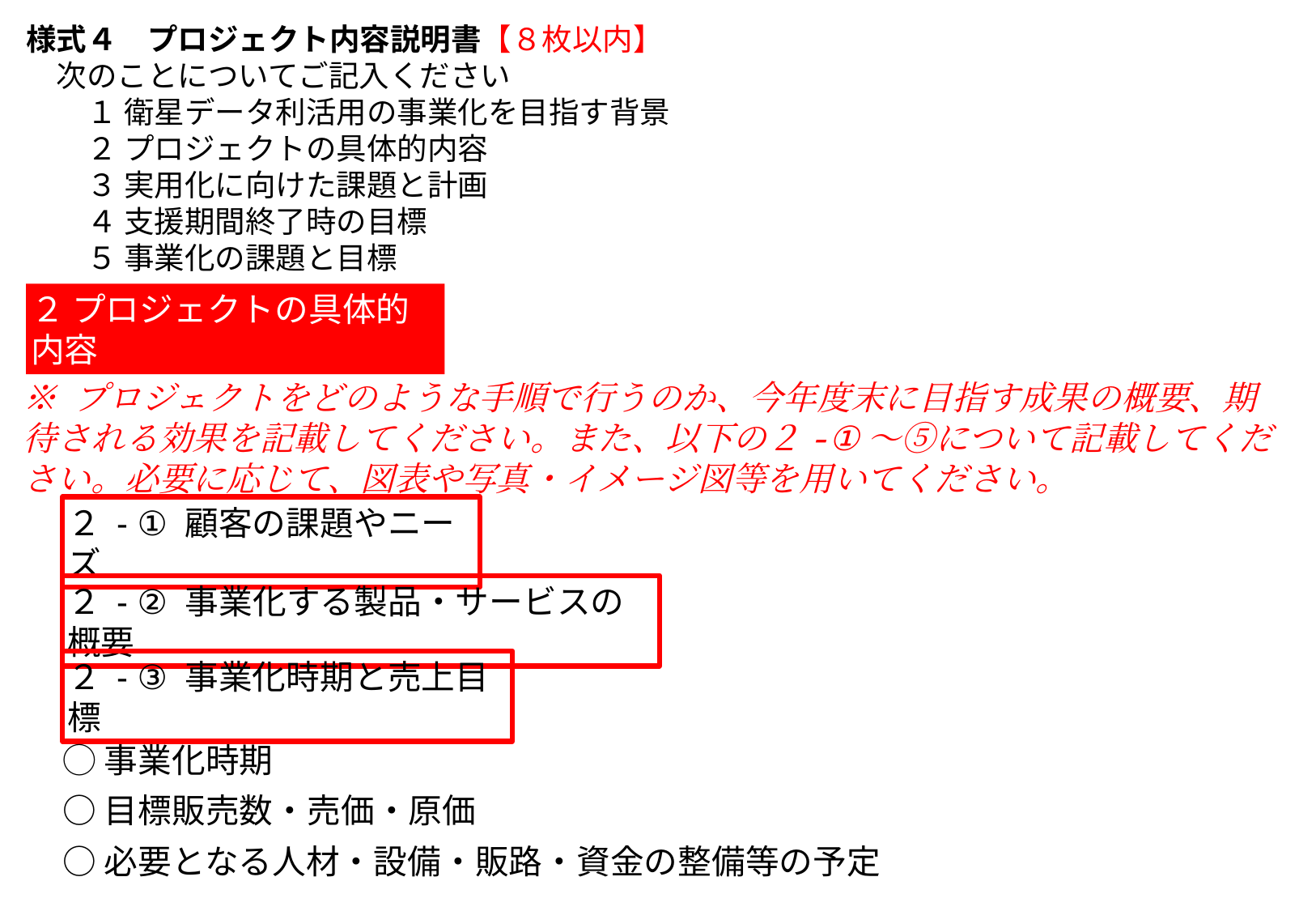

様式４　プロジェクト内容説明書【８枚以内】
　次のことについてご記入ください
　　１ 衛星データ利活用の事業化を目指す背景
　　２ プロジェクトの具体的内容
　　３ 実用化に向けた課題と計画
　　４ 支援期間終了時の目標
　　５ 事業化の課題と目標
２ プロジェクトの具体的内容
※ プロジェクトをどのような手順で行うのか、今年度末に目指す成果の概要、期待される効果を記載してください。また、以下の２-①～⑤について記載してください。必要に応じて、図表や写真・イメージ図等を用いてください。
２ - ① 顧客の課題やニーズ
２ - ② 事業化する製品・サービスの概要
２ - ③ 事業化時期と売上目標
◯事業化時期
○目標販売数・売価・原価
○必要となる人材・設備・販路・資金の整備等の予定